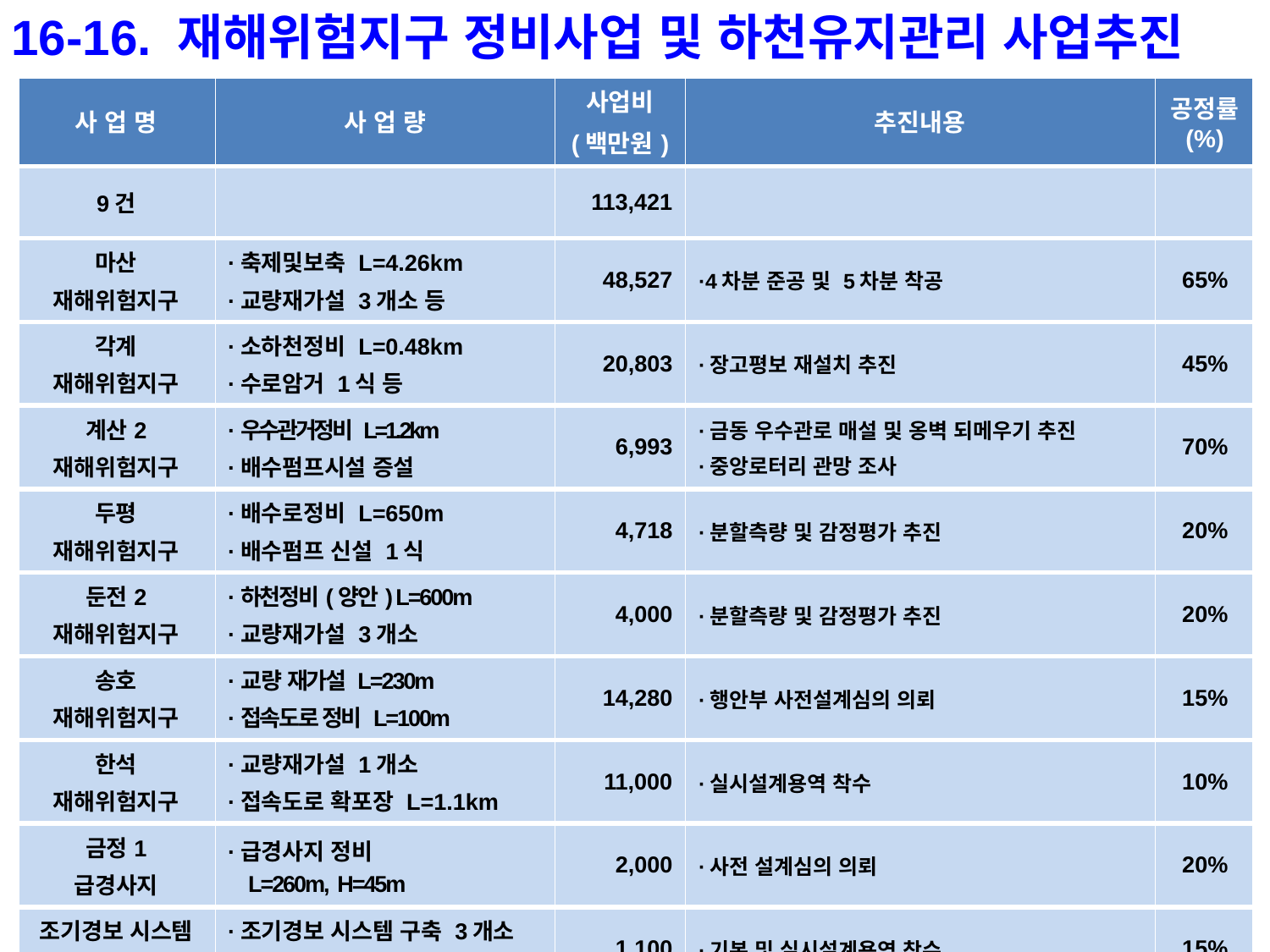

16-16. 재해위험지구 정비사업 및 하천유지관리 사업추진
| 사 업 명 | 사 업 량 | 사업비 (백만원) | 추진내용 | 공정률 (%) |
| --- | --- | --- | --- | --- |
| 9건 |  | 113,421 |  |  |
| 마산 재해위험지구 | ·축제및보축 L=4.26km ·교량재가설 3개소 등 | 48,527 | ·4차분 준공 및 5차분 착공 | 65% |
| 각계 재해위험지구 | ·소하천정비 L=0.48km ·수로암거 1식 등 | 20,803 | ·장고평보 재설치 추진 | 45% |
| 계산2 재해위험지구 | ·우수관거정비 L=1.2km ·배수펌프시설 증설 | 6,993 | ·금동 우수관로 매설 및 옹벽 되메우기 추진 ·중앙로터리 관망 조사 | 70% |
| 두평 재해위험지구 | ·배수로정비 L=650m ·배수펌프 신설 1식 | 4,718 | ·분할측량 및 감정평가 추진 | 20% |
| 둔전2 재해위험지구 | ·하천정비(양안) L=600m ·교량재가설 3개소 | 4,000 | ·분할측량 및 감정평가 추진 | 20% |
| 송호 재해위험지구 | ·교량 재가설 L=230m ·접속도로 정비 L=100m | 14,280 | ·행안부 사전설계심의 의뢰 | 15% |
| 한석 재해위험지구 | ·교량재가설 1개소 ·접속도로 확포장 L=1.1km | 11,000 | ·실시설계용역 착수 | 10% |
| 금정1 급경사지 | ·급경사지 정비 L=260m, H=45m | 2,000 | ·사전 설계심의 의뢰 | 20% |
| 조기경보 시스템 구축사업 | ·조기경보 시스템 구축 3개소 (구촌, 도동, 매천지구) | 1,100 | ·기본 및 실시설계용역 착수 | 15% |